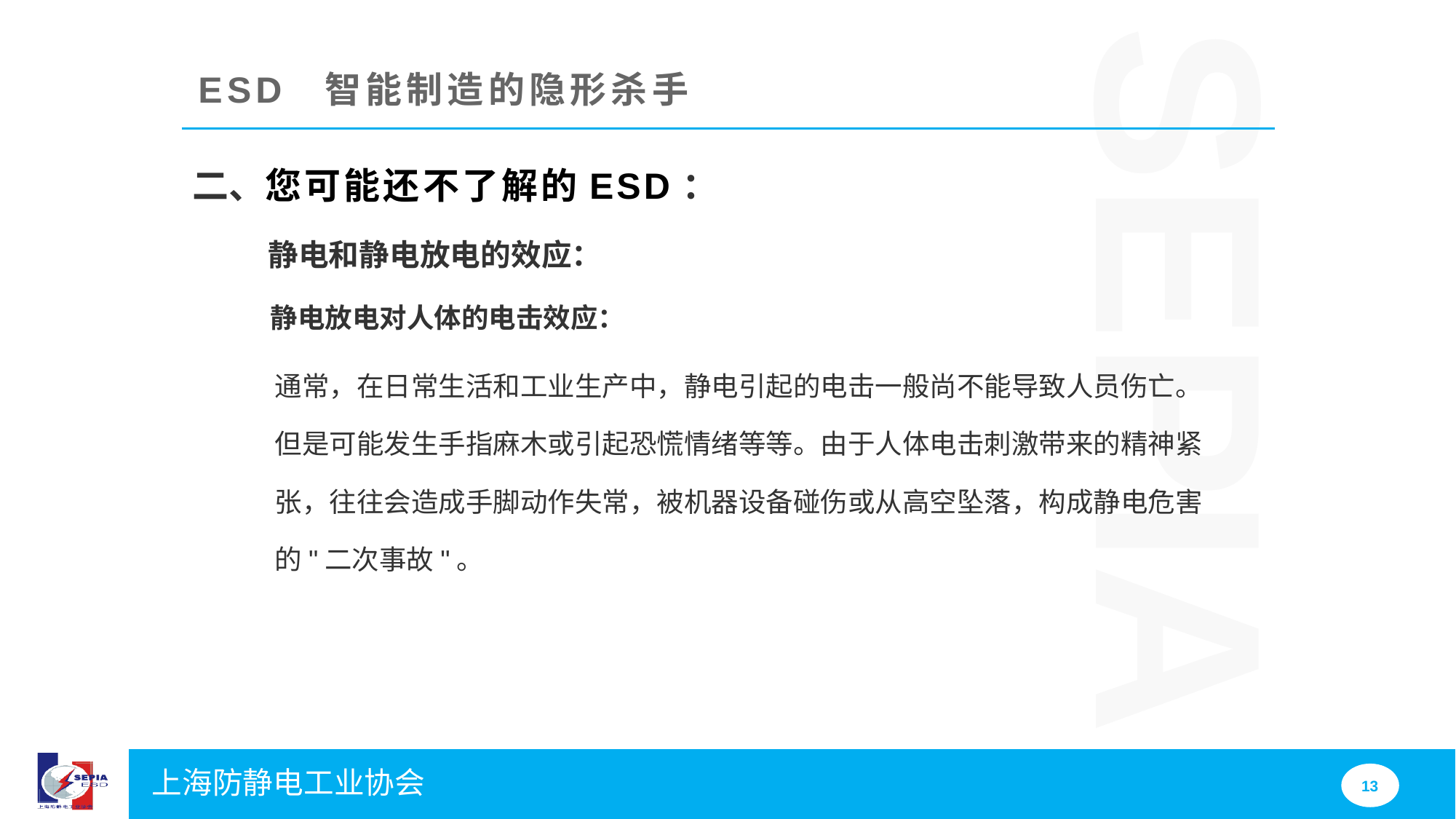

ESD  智能制造的隐形杀手
二、您可能还不了解的ESD：
静电和静电放电的效应：
静电放电对人体的电击效应：
通常，在日常生活和工业生产中，静电引起的电击一般尚不能导致人员伤亡。但是可能发生手指麻木或引起恐慌情绪等等。由于人体电击刺激带来的精神紧张，往往会造成手脚动作失常，被机器设备碰伤或从高空坠落，构成静电危害的"二次事故"。